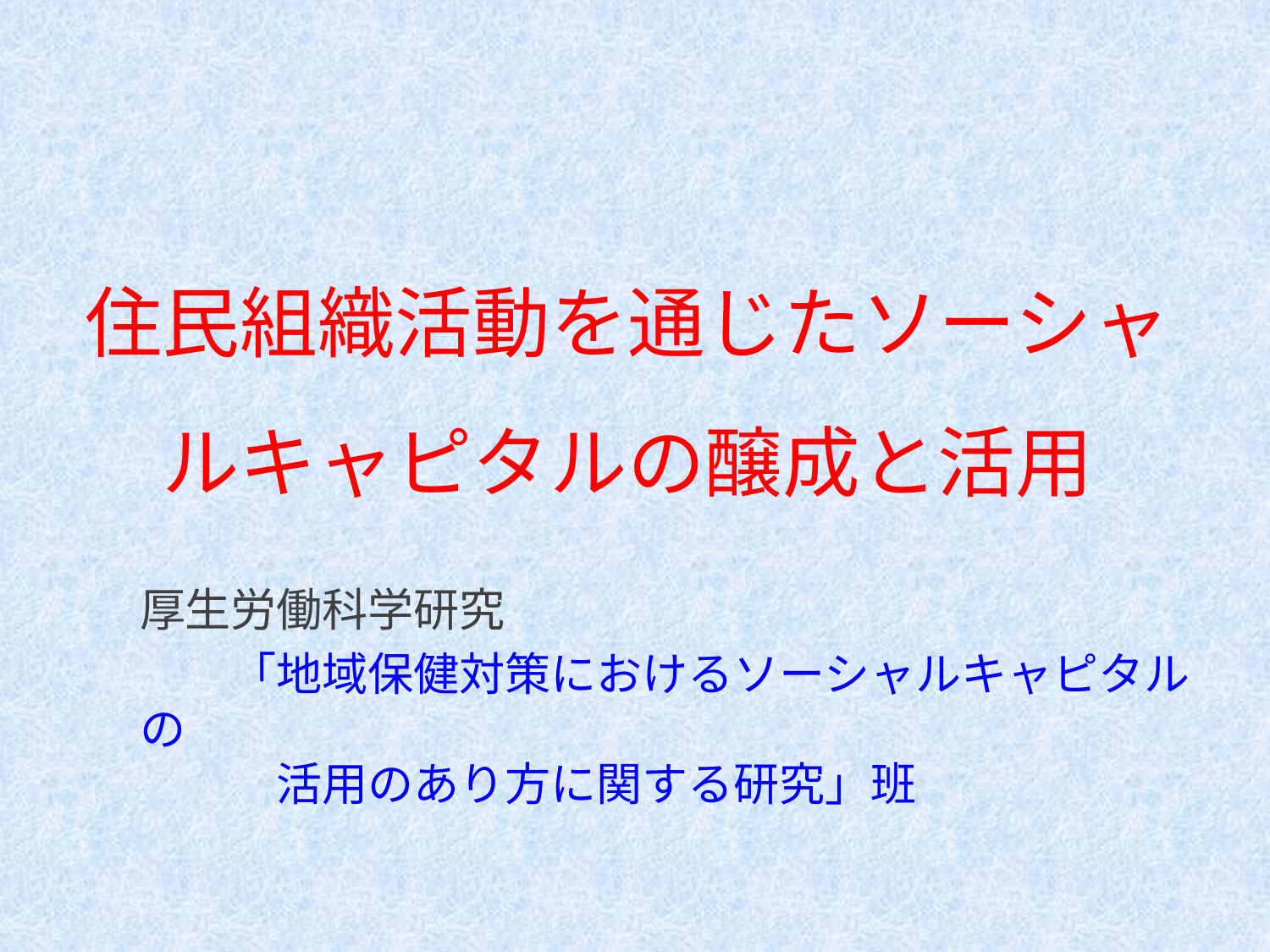

# 住民組織活動を通じたソーシャルキャピタルの醸成と活用
厚生労働科学研究
　　「地域保健対策におけるソーシャルキャピタルの
　　　活用のあり方に関する研究」班